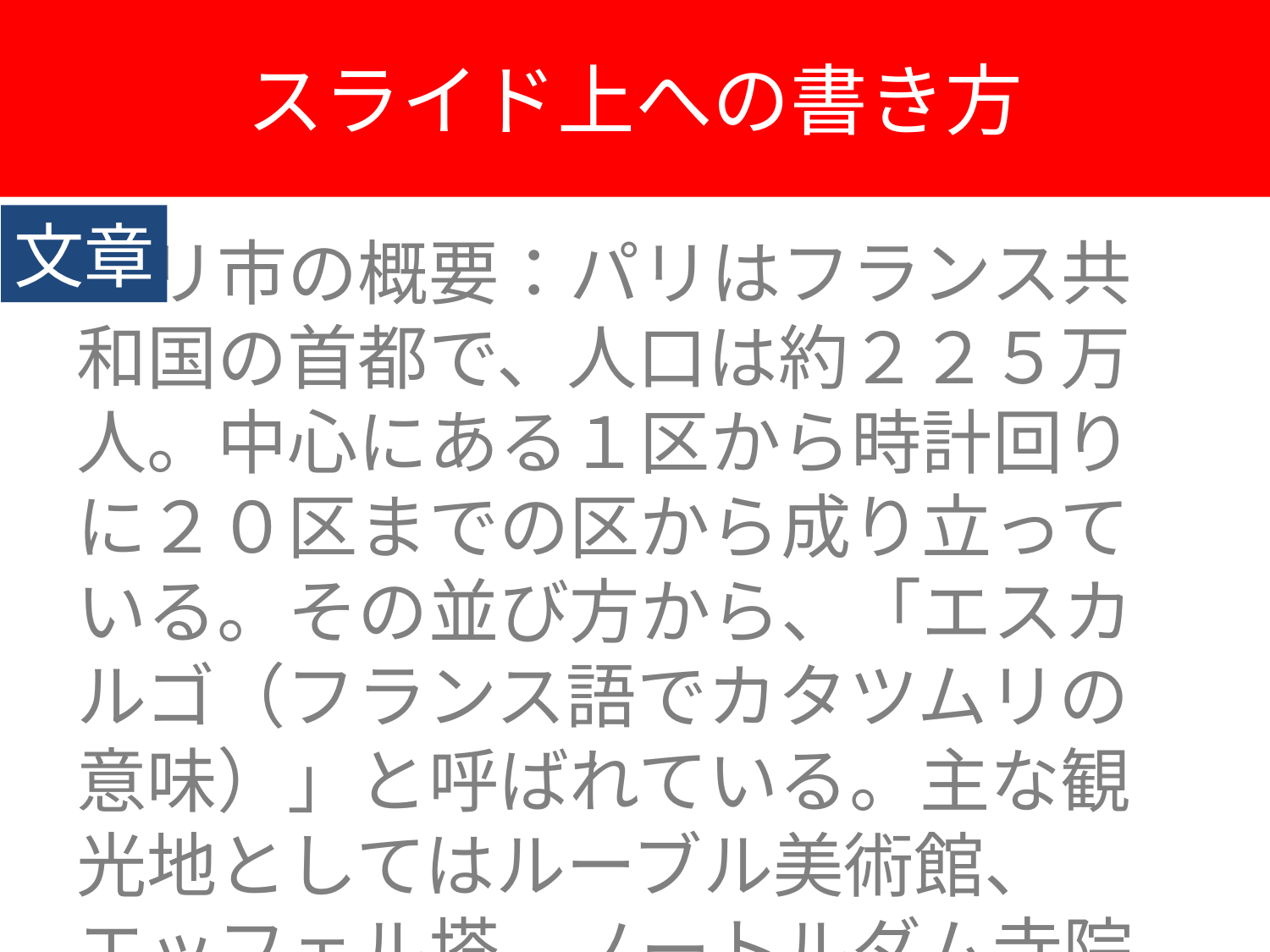

# スライド上への書き方
文章
パリ市の概要：パリはフランス共和国の首都で、人口は約２２５万人。中心にある１区から時計回りに２０区までの区から成り立っている。その並び方から、「エスカルゴ（フランス語でカタツムリの意味）」と呼ばれている。主な観光地としてはルーブル美術館、エッフェル塔、ノートルダム寺院等がある。